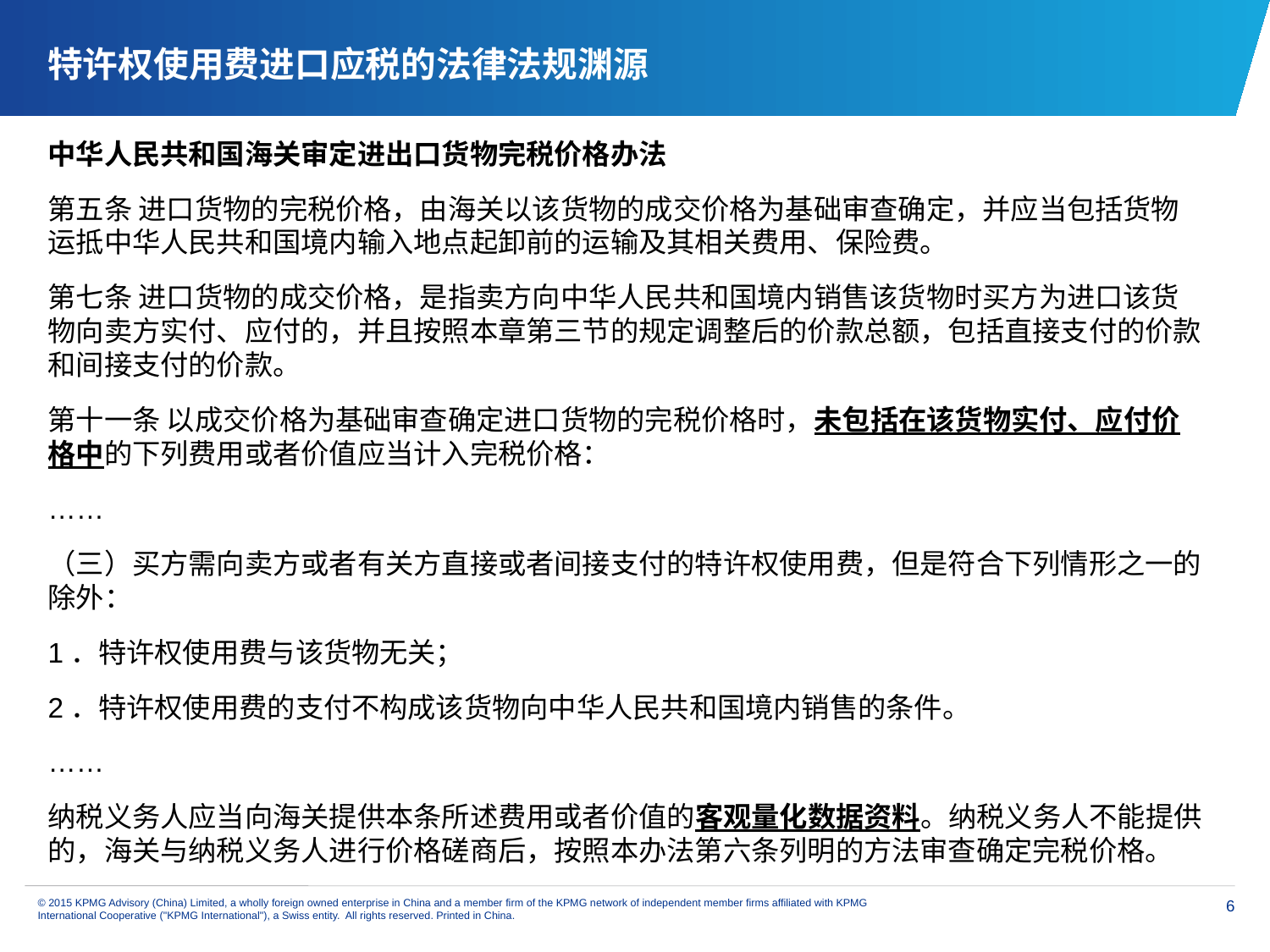

特许权使用费进口应税的法律法规渊源
中华人民共和国海关审定进出口货物完税价格办法
第五条 进口货物的完税价格，由海关以该货物的成交价格为基础审查确定，并应当包括货物运抵中华人民共和国境内输入地点起卸前的运输及其相关费用、保险费。
第七条 进口货物的成交价格，是指卖方向中华人民共和国境内销售该货物时买方为进口该货物向卖方实付、应付的，并且按照本章第三节的规定调整后的价款总额，包括直接支付的价款和间接支付的价款。
第十一条 以成交价格为基础审查确定进口货物的完税价格时，未包括在该货物实付、应付价格中的下列费用或者价值应当计入完税价格：
……
（三）买方需向卖方或者有关方直接或者间接支付的特许权使用费，但是符合下列情形之一的除外：
1．特许权使用费与该货物无关；
2．特许权使用费的支付不构成该货物向中华人民共和国境内销售的条件。
……
纳税义务人应当向海关提供本条所述费用或者价值的客观量化数据资料。纳税义务人不能提供的，海关与纳税义务人进行价格磋商后，按照本办法第六条列明的方法审查确定完税价格。